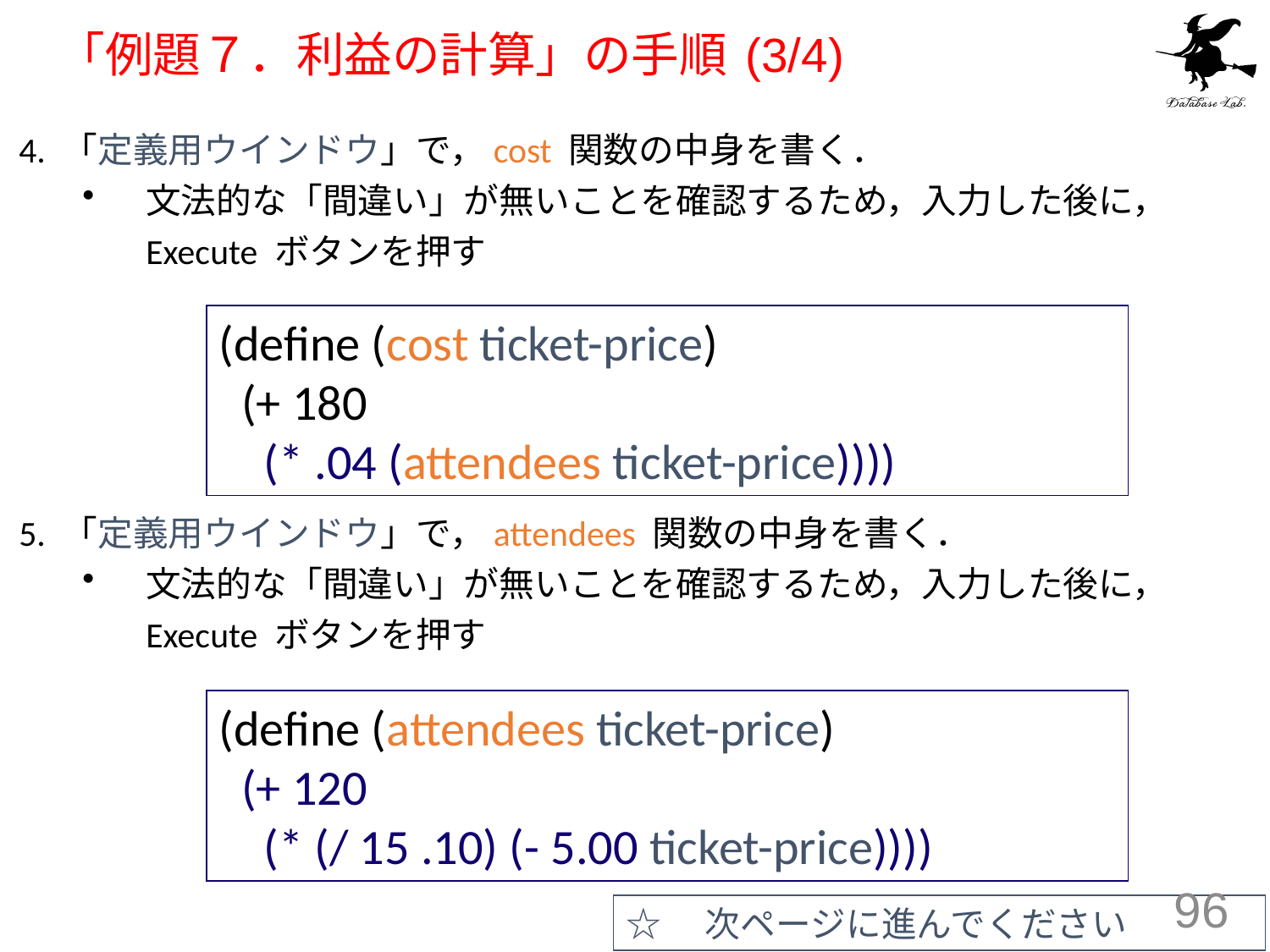

# 「例題７．利益の計算」の手順 (3/4)
4. 「定義用ウインドウ」で，cost 関数の中身を書く．
文法的な「間違い」が無いことを確認するため，入力した後に，
	Execute ボタンを押す
(define (cost ticket-price)
  (+ 180
    (* .04 (attendees ticket-price))))
5. 「定義用ウインドウ」で，attendees 関数の中身を書く．
文法的な「間違い」が無いことを確認するため，入力した後に，
	Execute ボタンを押す
(define (attendees ticket-price)
  (+ 120
    (* (/ 15 .10) (- 5.00 ticket-price))))
96
☆　次ページに進んでください